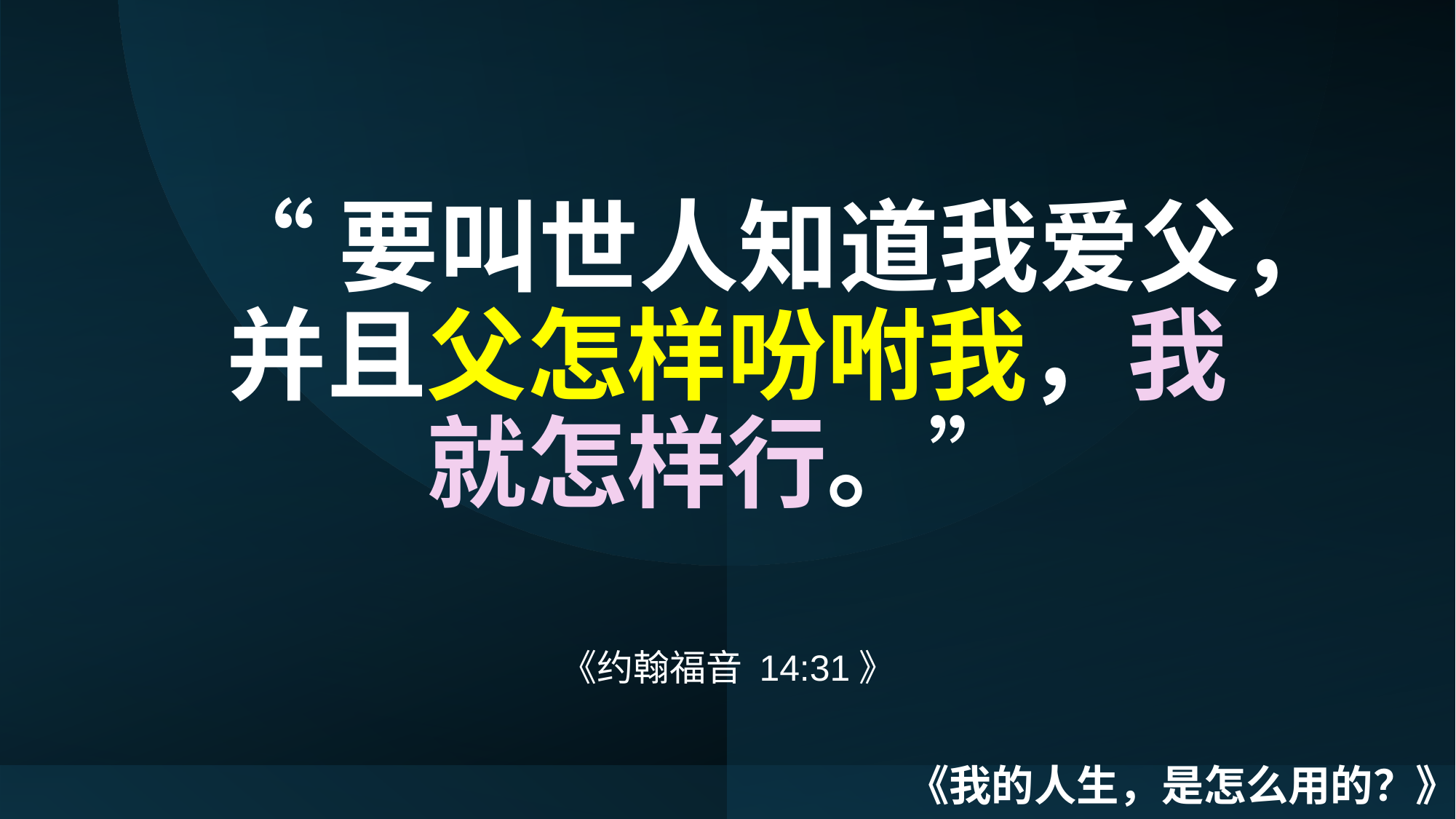

# “要叫世人知道我爱父，并且父怎样吩咐我，我就怎样行。”
《约翰福音 14:31》
《我的人生，是怎么用的？》